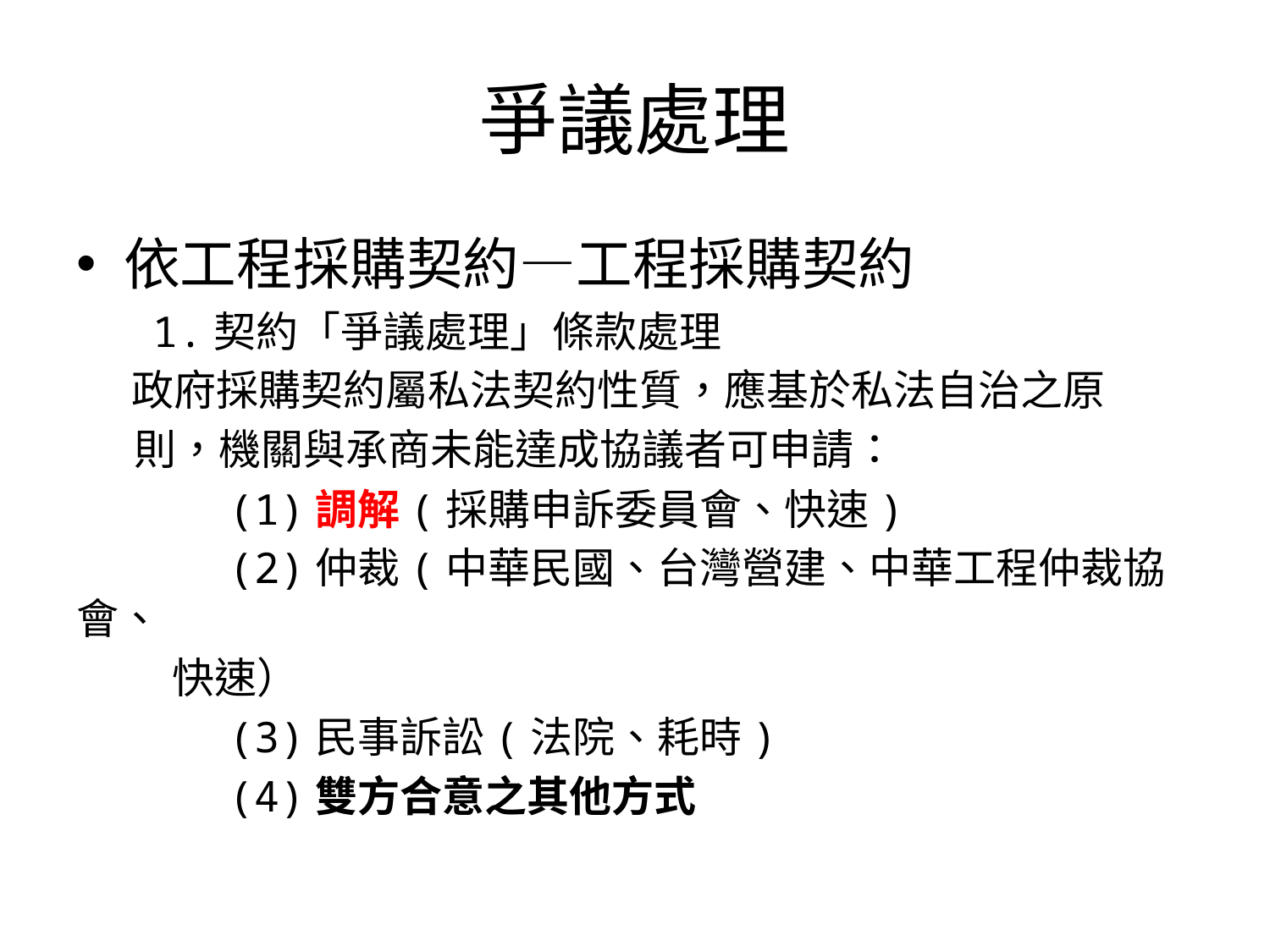

# 爭議處理
依工程採購契約—工程採購契約
   1.契約「爭議處理」條款處理
      政府採購契約屬私法契約性質，應基於私法自治之原
     則，機關與承商未能達成協議者可申請：
      (1)調解(採購申訴委員會、快速)
      (2)仲裁(中華民國、台灣營建、中華工程仲裁協會、
         快速）
      (3)民事訴訟(法院、耗時)
      (4)雙方合意之其他方式